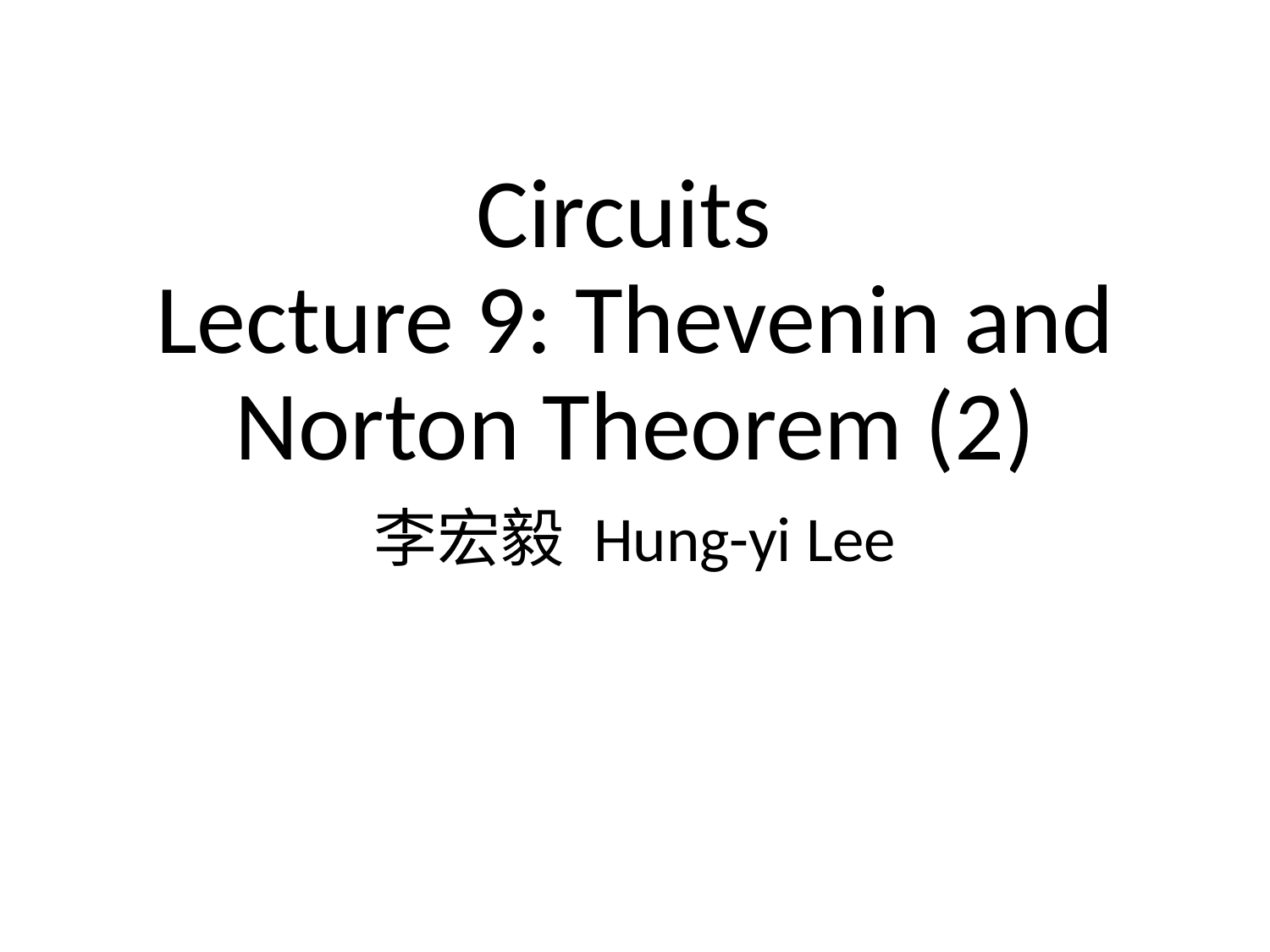

# Circuits Lecture 9: Thevenin and Norton Theorem (2)
李宏毅 Hung-yi Lee